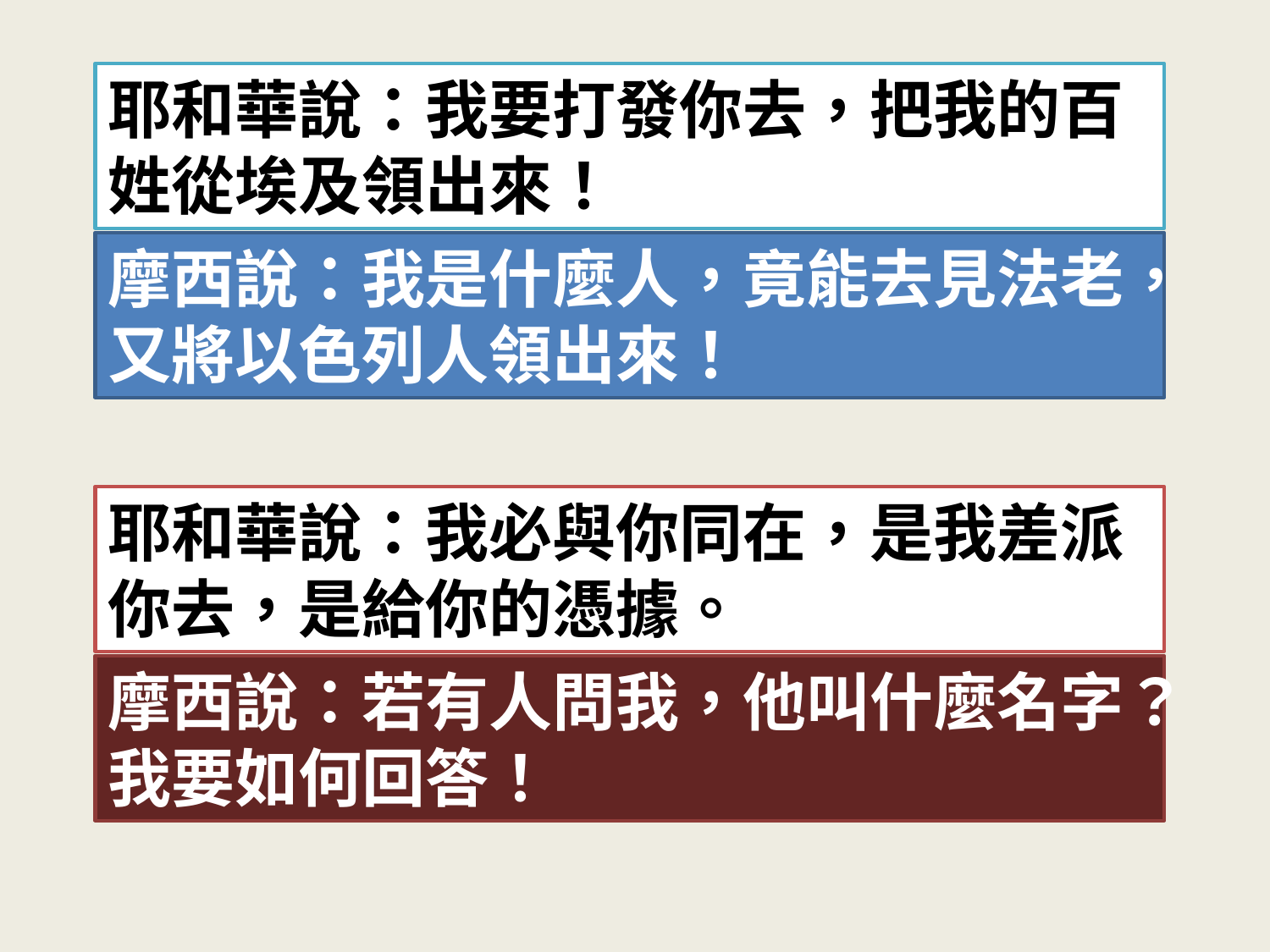

耶和華說：我要打發你去，把我的百姓從埃及領出來！
摩西說：我是什麼人，竟能去見法老，又將以色列人領出來！
耶和華說：我必與你同在，是我差派你去，是給你的憑據。
摩西說：若有人問我，他叫什麼名字？我要如何回答！